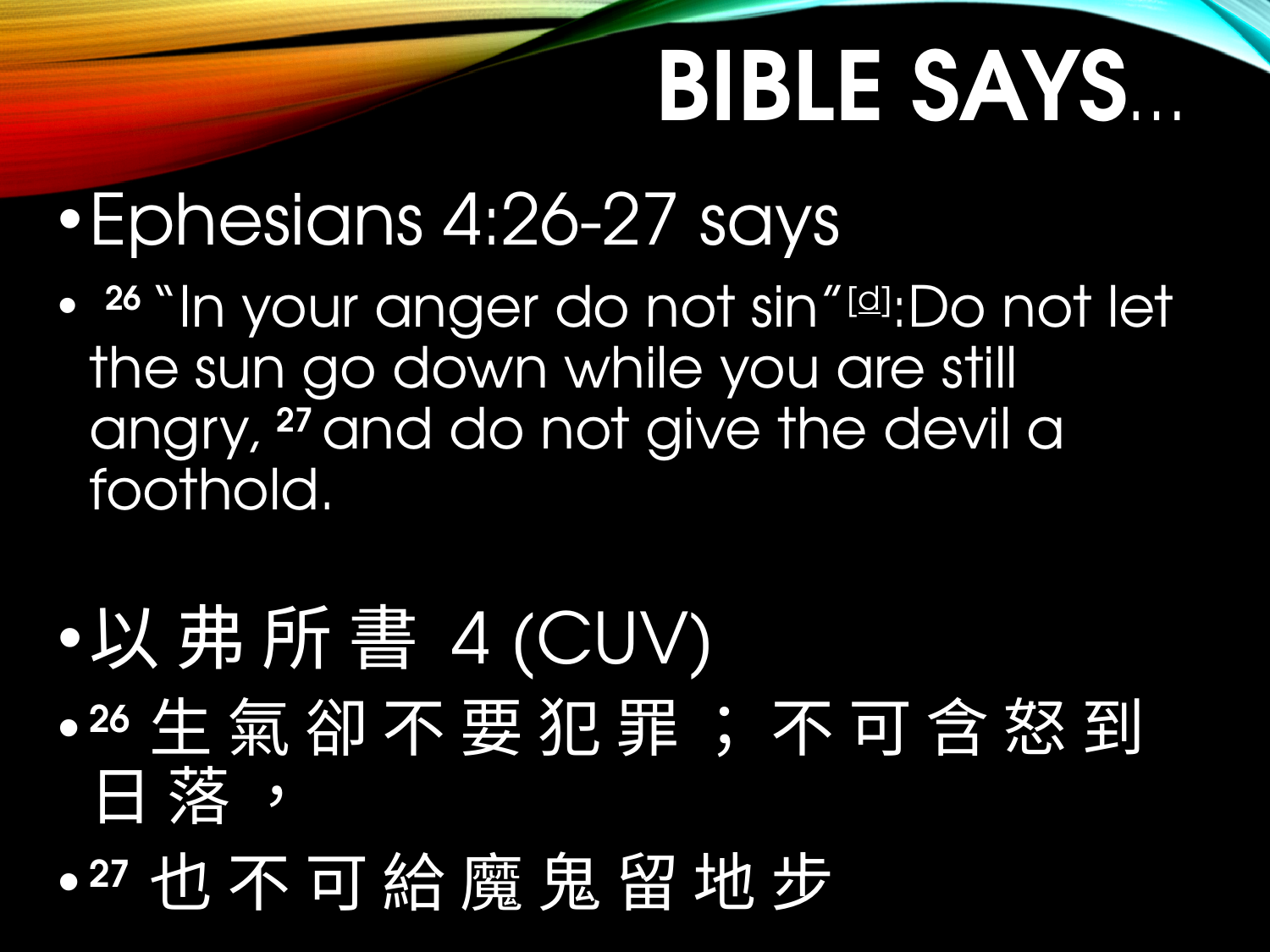

# Bible says…
Ephesians 4:26-27 says
 26 “In your anger do not sin”[d]:Do not let the sun go down while you are still angry, 27 and do not give the devil a foothold.

以 弗 所 書 4 (CUV)
26 生 氣 卻 不 要 犯 罪 ； 不 可 含 怒 到 日 落 ，
27 也 不 可 給 魔 鬼 留 地 步